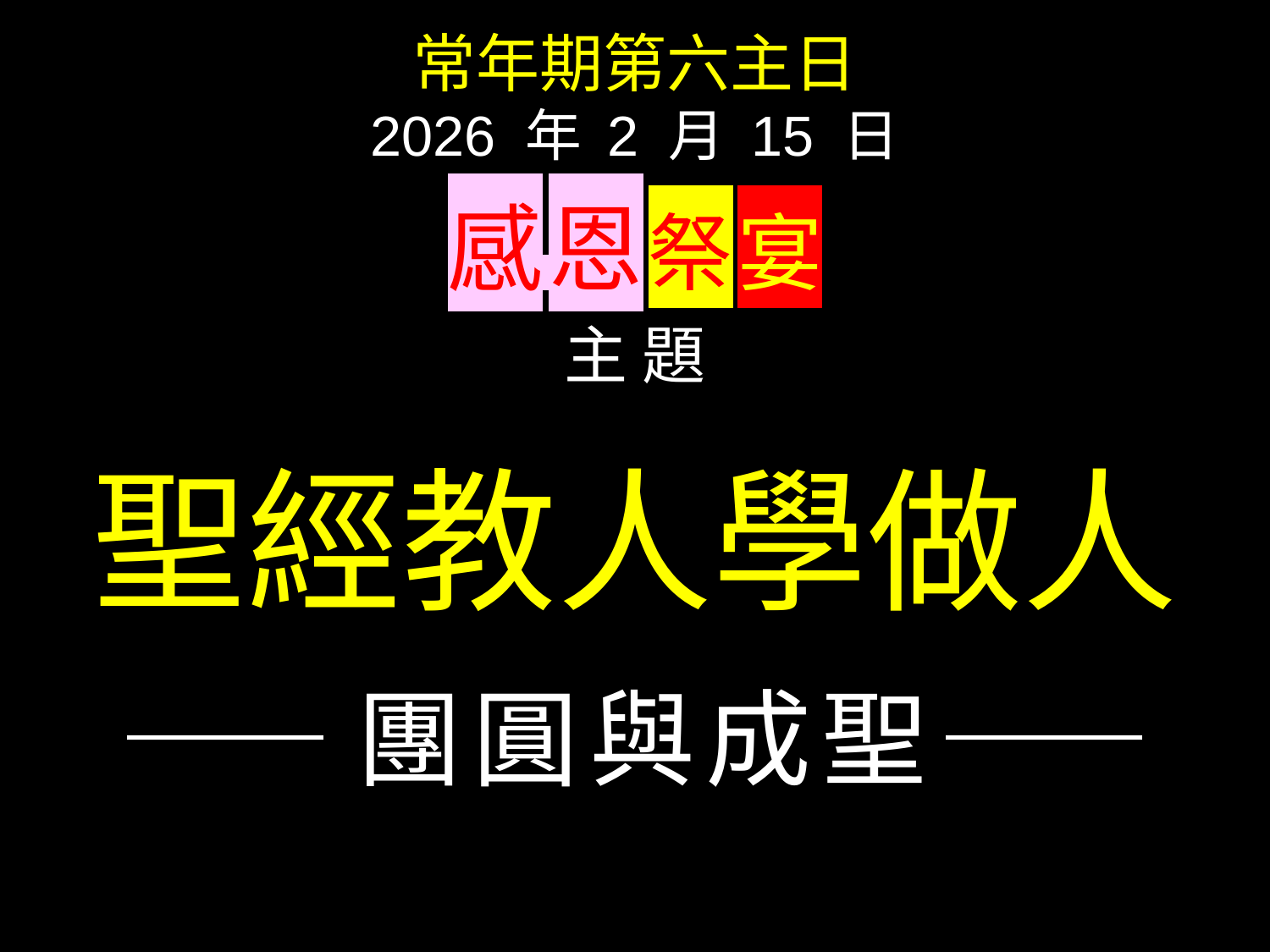

常年期第六主日
2026 年 2 月 15 日
感 恩 祭 宴

主 題
聖經教人學做人
——團圓與成聖——